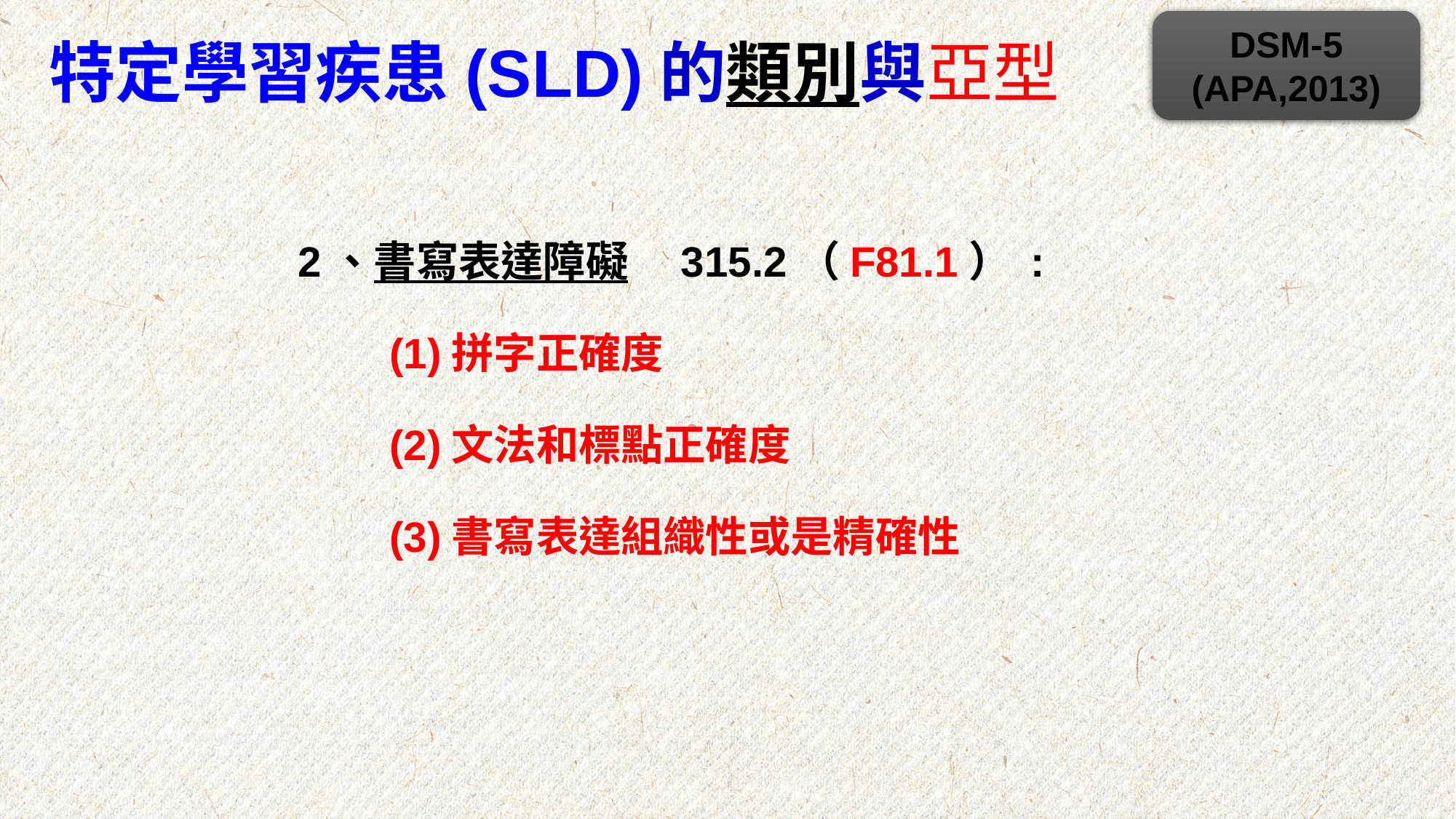

# 特定學習疾患(SLD)的類別與亞型
DSM-5
(APA,2013)
2、書寫表達障礙　315.2（F81.1） :
  　 (1)拼字正確度
   　(2)文法和標點正確度
   　(3)書寫表達組織性或是精確性